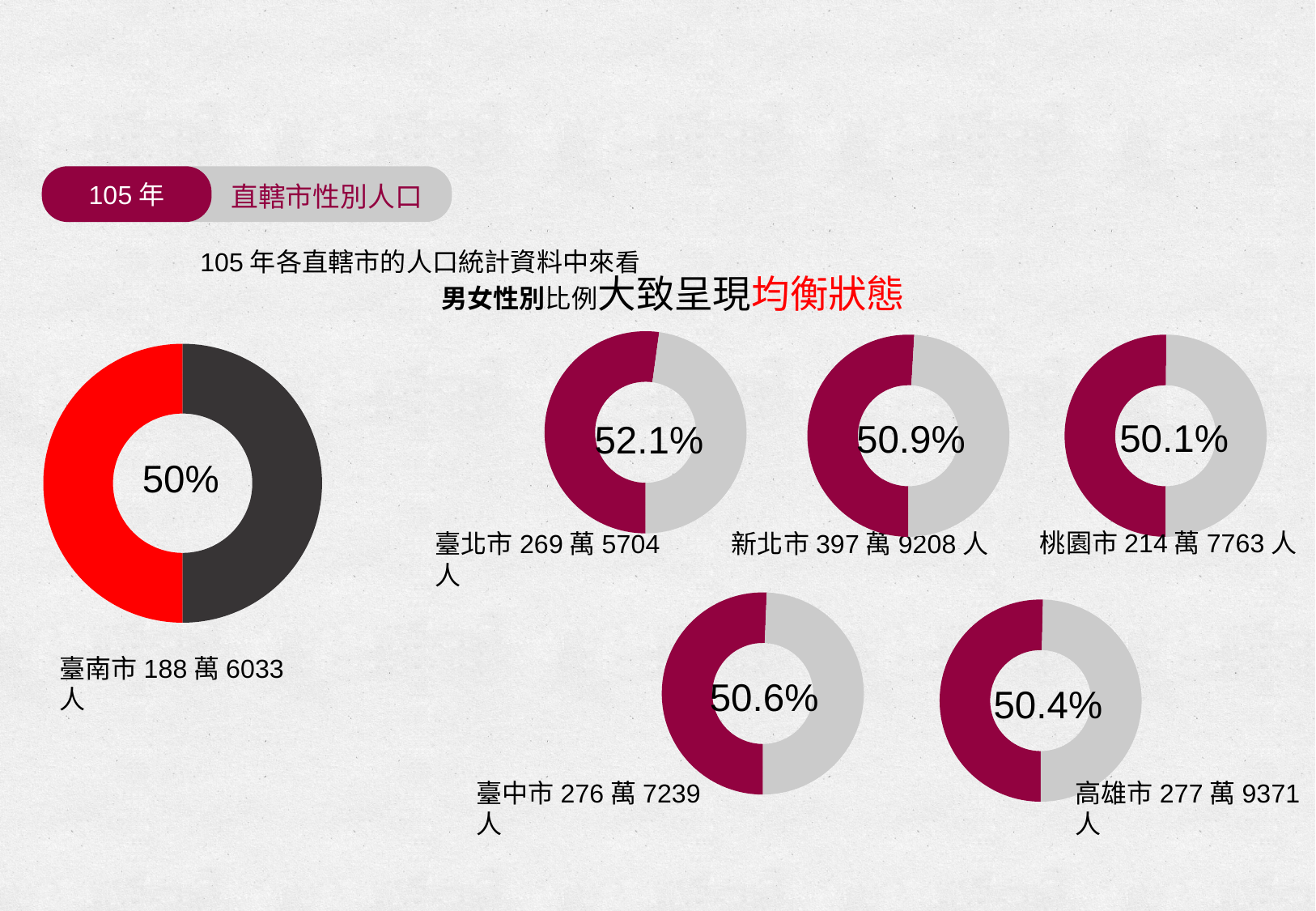

105年

直轄市性別人口
105年各直轄市的人口統計資料中來看
                                        男女性別比例大致呈現均衡狀態

### Chart

| Category | 人口數 |
|---|---|
| 女性 | 1406194.0 |
| 男性 | 1289510.0 |

### Chart

| Category | 销售额 |
|---|---|
| 女性 | 1076199.0 |
| 男性 | 1071564.0 |

### Chart

| Category | 人口數 |
|---|---|
| 女性 | 2026867.0 |
| 男性 | 1952341.0 |

### Chart

| Category | 人口數 |
|---|---|
| 女性 | 942951.0 |
| 男性 | 943082.0 |
50.1%
50.9%
52.1%
50%
桃園市214萬7763人

臺北市269萬5704人
新北市397萬9208人

### Chart

| Category | 人口數 |
|---|---|
| 女性 | 1400927.0 |
| 男性 | 1366312.0 |

### Chart

| Category | 人口數 |
|---|---|
| 女性 | 1400328.0 |
| 男性 | 1379043.0 |
臺南市188萬6033人
50.6%
50.4%
臺中市276萬7239人
高雄市277萬9371人